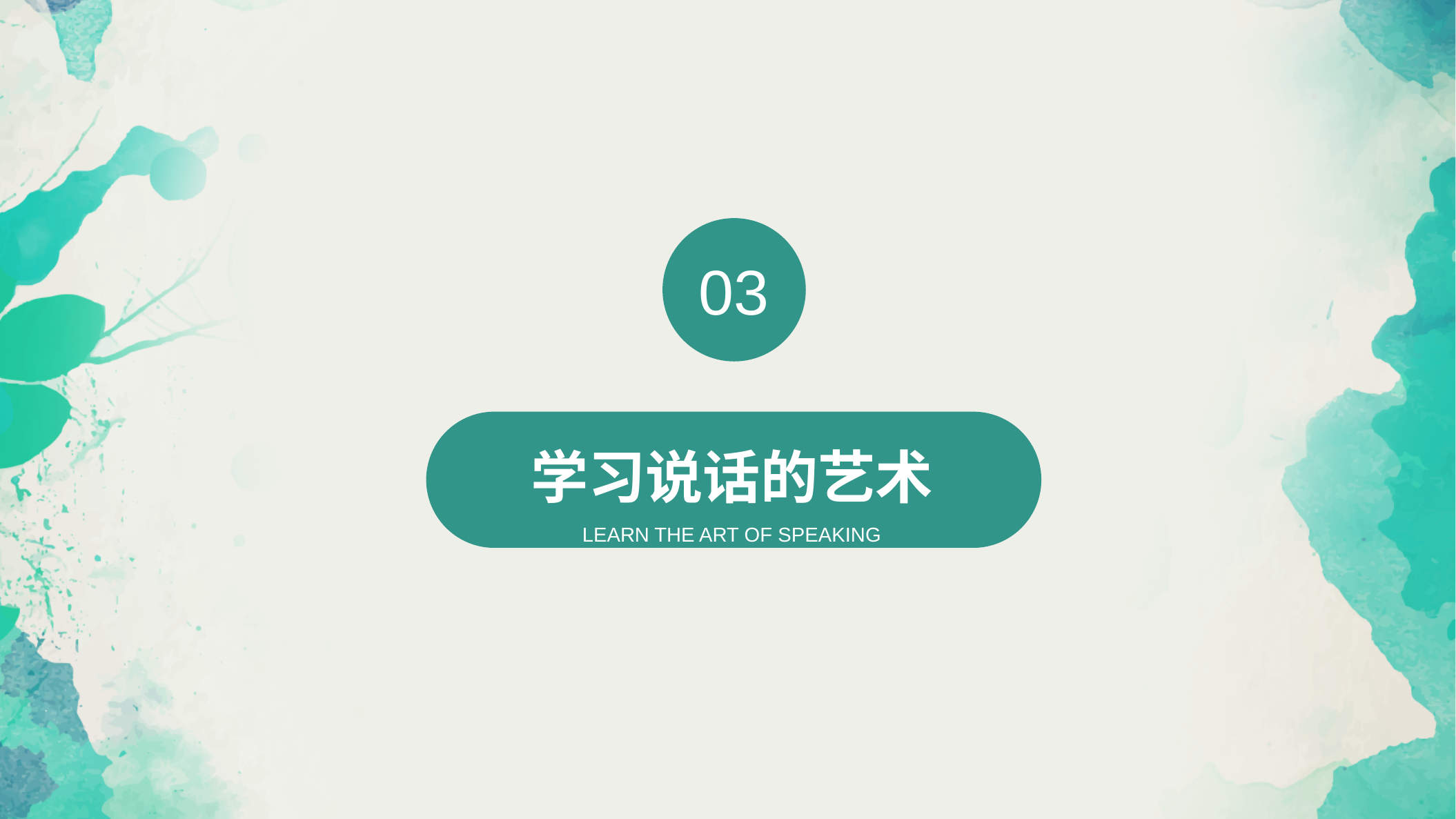

03
学习说话的艺术
LEARN THE ART OF SPEAKING